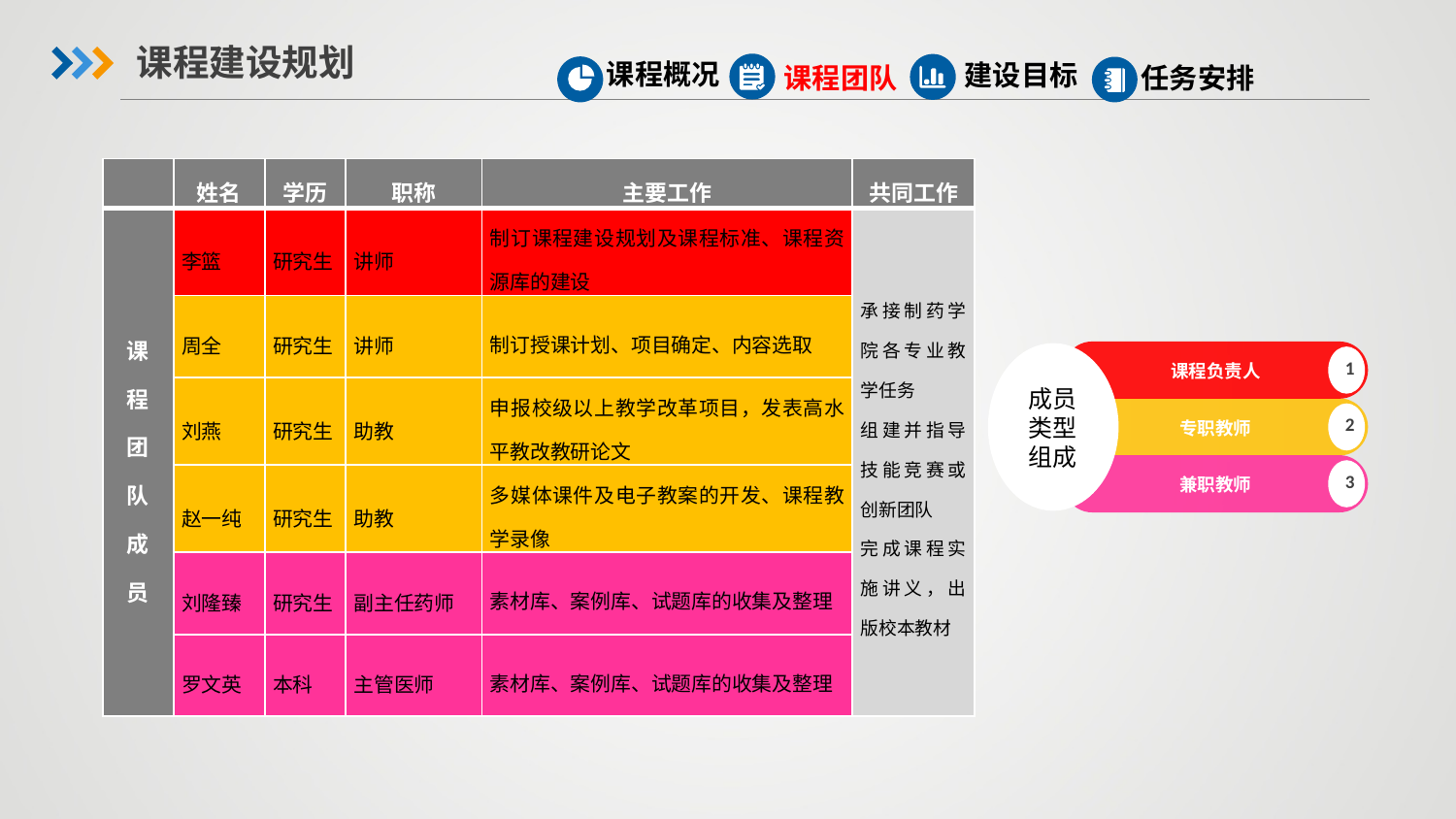

课程建设规划
课程概况
建设目标
课程团队
任务安排

|  | 姓名 | 学历 | 职称 | 主要工作 | 共同工作 |
| --- | --- | --- | --- | --- | --- |
| 课 程 团 队 成 员 | 李篮 | 研究生 | 讲师 | 制订课程建设规划及课程标准、课程资源库的建设 | 承接制药学院各专业教学任务 组建并指导技能竞赛或创新团队 完成课程实施讲义，出版校本教材 |
|  | 周全 | 研究生 | 讲师 | 制订授课计划、项目确定、内容选取 |  |
|  | 刘燕 | 研究生 | 助教 | 申报校级以上教学改革项目，发表高水平教改教研论文 |  |
|  | 赵一纯 | 研究生 | 助教 | 多媒体课件及电子教案的开发、课程教学录像 |  |
|  | 刘隆臻 | 研究生 | 副主任药师 | 素材库、案例库、试题库的收集及整理 |  |
|  | 罗文英 | 本科 | 主管医师 | 素材库、案例库、试题库的收集及整理 |  |
课程负责人
成员类型
组成
1
专职教师
2
兼职教师
3